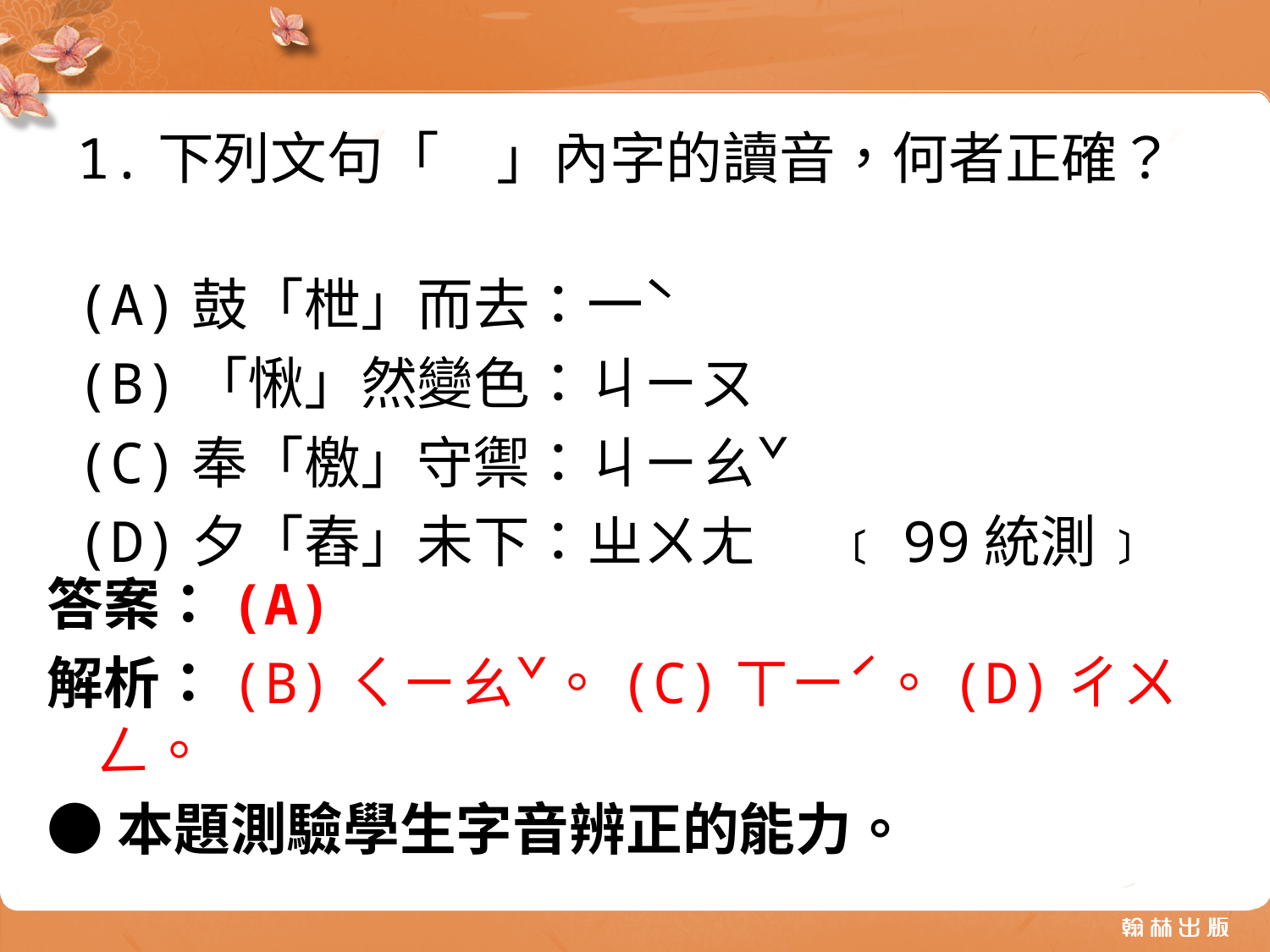

1.下列文句「　」內字的讀音，何者正確？
(A)鼓「枻」而去：一ˋ
(B)「愀」然變色：ㄐㄧㄡ
(C)奉「檄」守禦：ㄐㄧㄠˇ
(D)夕「舂」未下：ㄓㄨㄤ      ﹝99統測﹞

答案：(A)
解析：(B)ㄑㄧㄠˇ。(C)ㄒㄧˊ。(D)ㄔㄨㄥ。
●本題測驗學生字音辨正的能力。